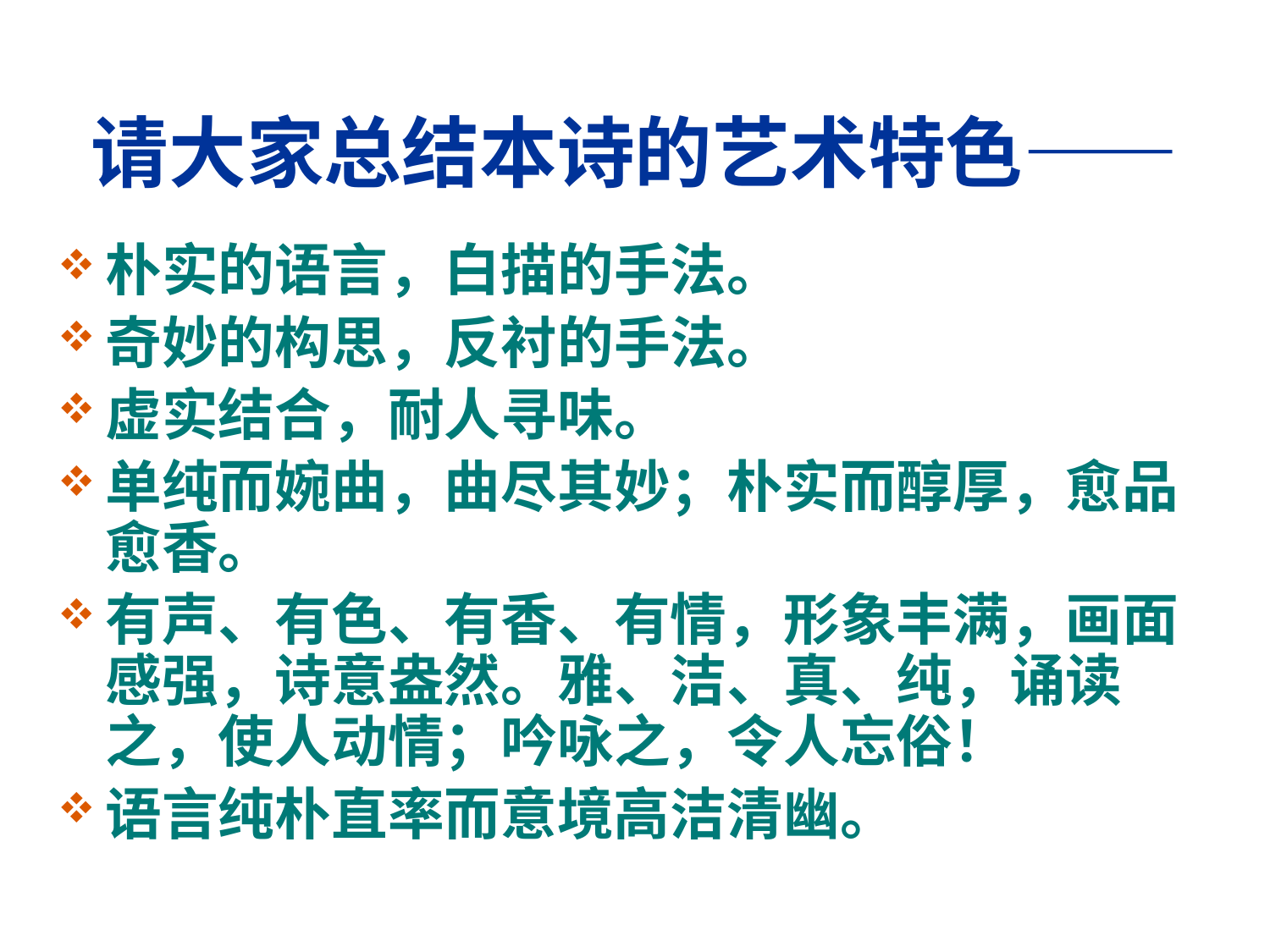

# 请大家总结本诗的艺术特色——
朴实的语言，白描的手法。
奇妙的构思，反衬的手法。
虚实结合，耐人寻味。
单纯而婉曲，曲尽其妙；朴实而醇厚，愈品愈香。
有声、有色、有香、有情，形象丰满，画面感强，诗意盎然。雅、洁、真、纯，诵读之，使人动情；吟咏之，令人忘俗！
语言纯朴直率而意境高洁清幽。